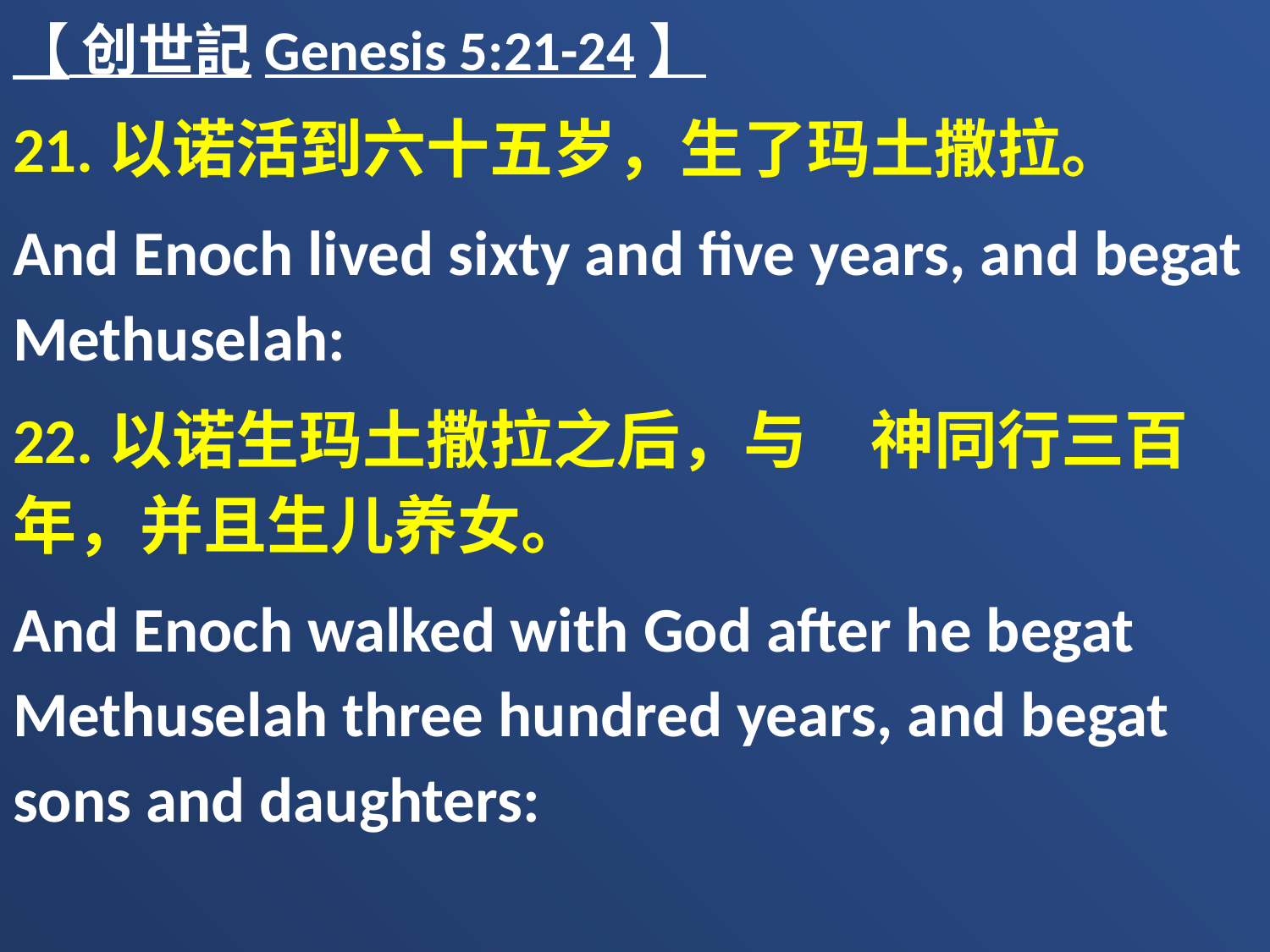

【 创世記Genesis 5:21-24】
21.以诺活到六十五岁，生了玛土撒拉。
And Enoch lived sixty and five years, and begat Methuselah:
22.以诺生玛土撒拉之后，与　神同行三百年，并且生儿养女。
And Enoch walked with God after he begat Methuselah three hundred years, and begat sons and daughters: